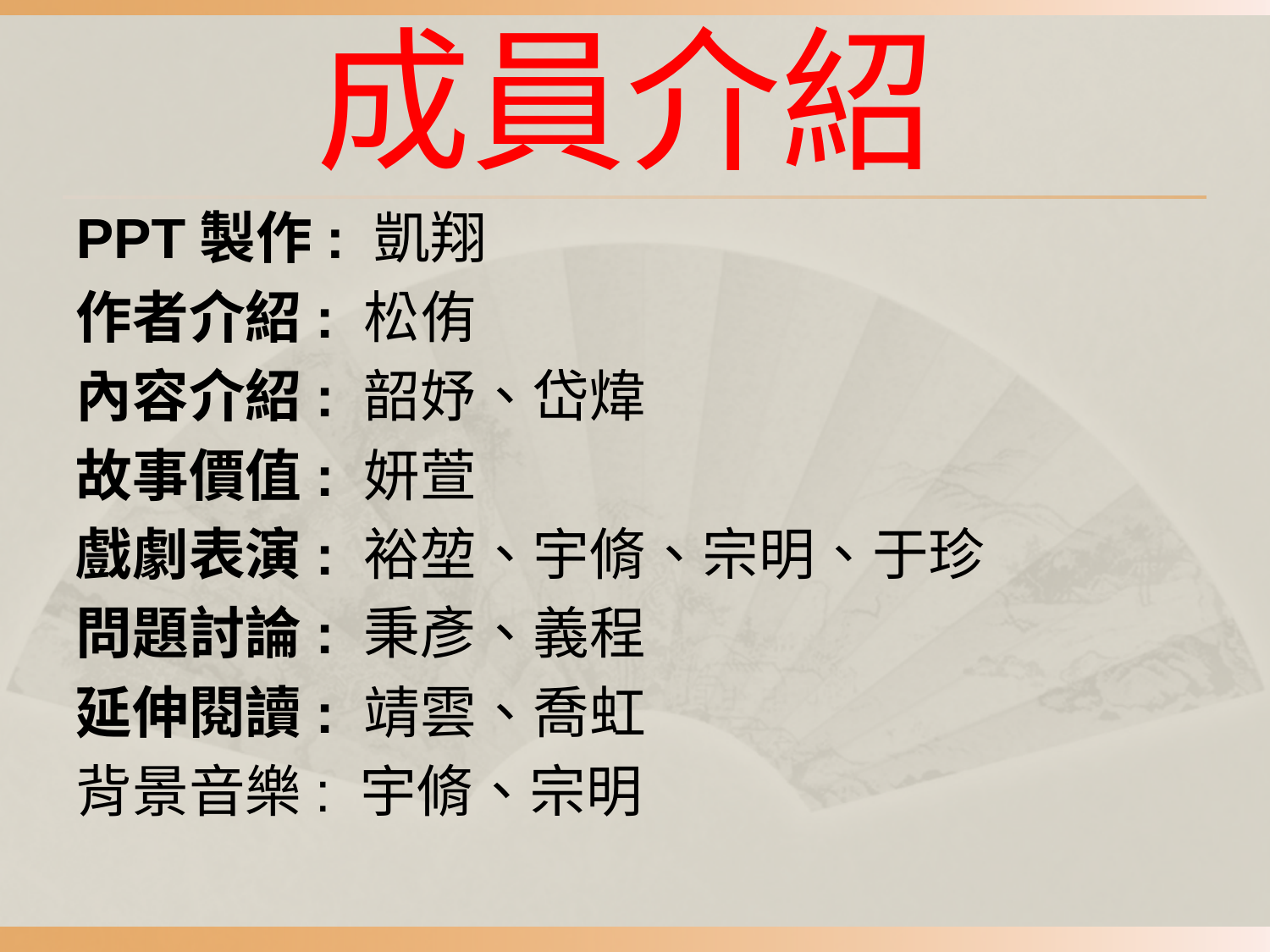

# 成員介紹
PPT製作: 凱翔
作者介紹: 松侑
內容介紹: 韶妤、岱煒
故事價值: 妍萱
戲劇表演: 裕堃、宇脩、宗明、于珍
問題討論: 秉彥、義程
延伸閱讀: 靖雲、喬虹
背景音樂: 宇脩、宗明